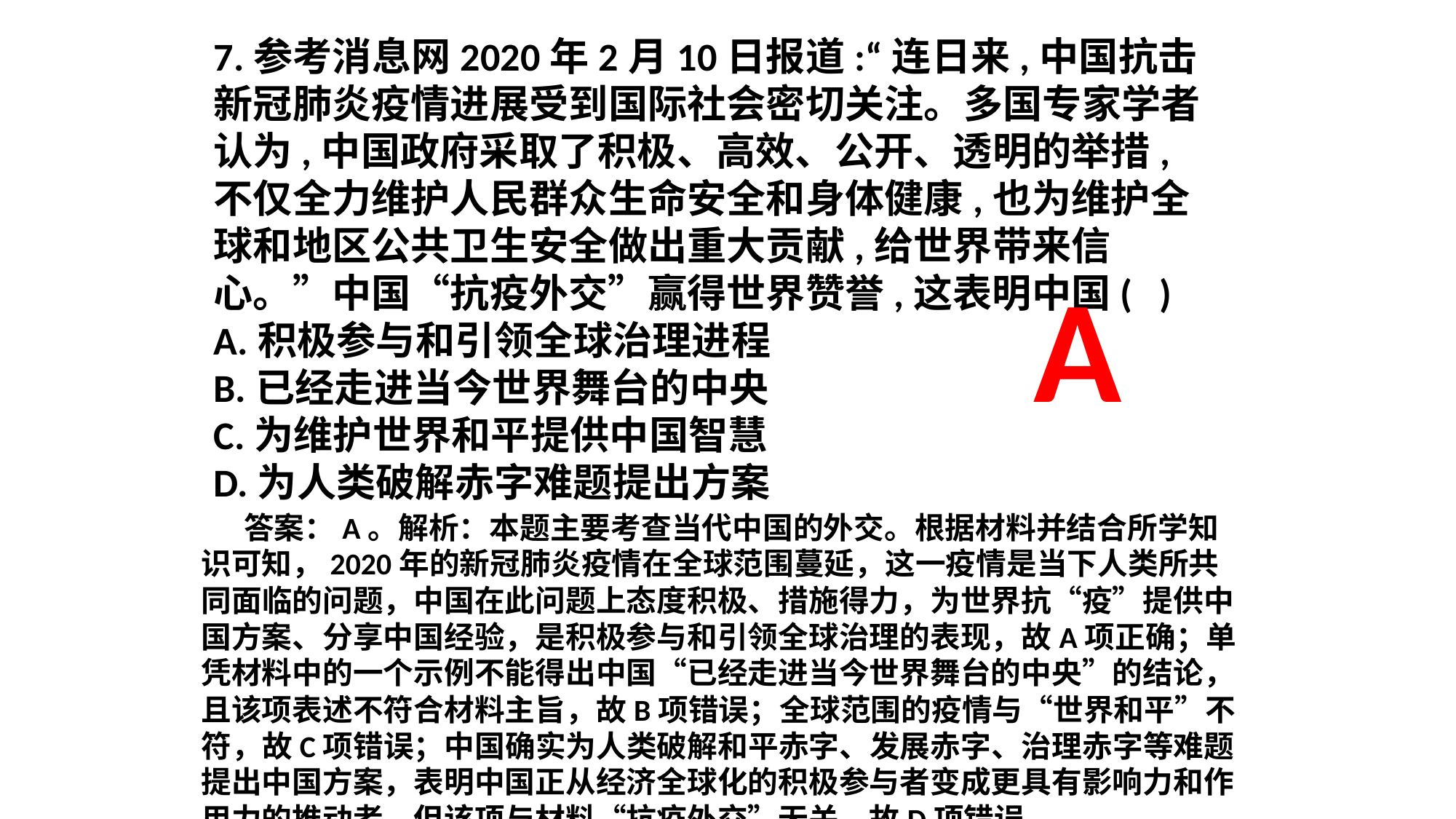

7.参考消息网2020年2月10日报道:“连日来,中国抗击新冠肺炎疫情进展受到国际社会密切关注。多国专家学者认为,中国政府采取了积极、高效、公开、透明的举措,不仅全力维护人民群众生命安全和身体健康,也为维护全球和地区公共卫生安全做出重大贡献,给世界带来信心。”中国“抗疫外交”赢得世界赞誉,这表明中国(   )
A.积极参与和引领全球治理进程
B.已经走进当今世界舞台的中央
C.为维护世界和平提供中国智慧
D.为人类破解赤字难题提出方案
A
答案：A。解析：本题主要考查当代中国的外交。根据材料并结合所学知识可知，2020年的新冠肺炎疫情在全球范围蔓延，这一疫情是当下人类所共同面临的问题，中国在此问题上态度积极、措施得力，为世界抗“疫”提供中国方案、分享中国经验，是积极参与和引领全球治理的表现，故A项正确；单凭材料中的一个示例不能得出中国“已经走进当今世界舞台的中央”的结论，且该项表述不符合材料主旨，故B项错误；全球范围的疫情与“世界和平”不符，故C项错误；中国确实为人类破解和平赤字、发展赤字、治理赤字等难题提出中国方案，表明中国正从经济全球化的积极参与者变成更具有影响力和作用力的推动者，但该项与材料“抗疫外交”无关，故D项错误。